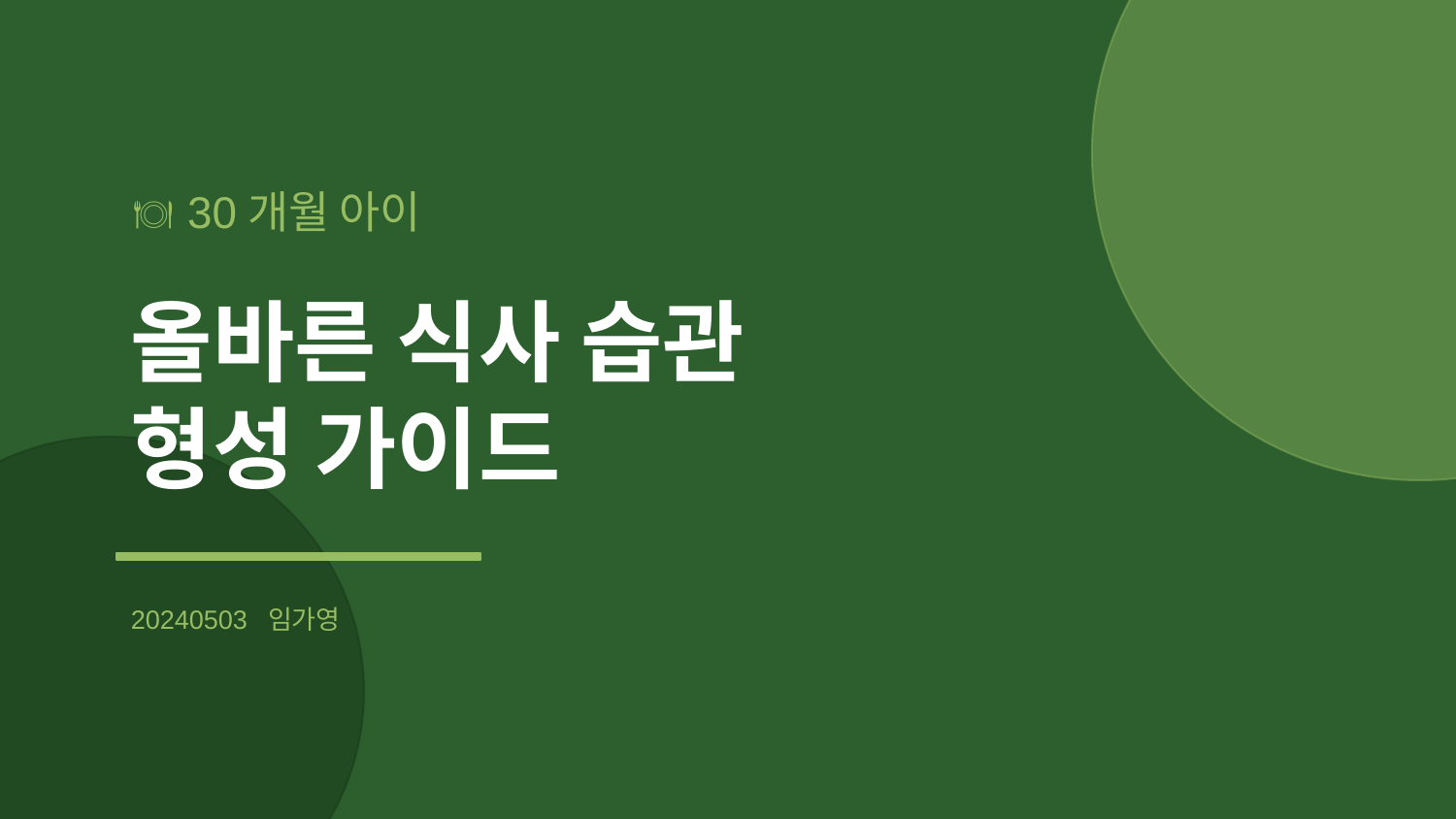

🍽️ 30개월 아이
올바른 식사 습관
형성 가이드

20240503  임가영